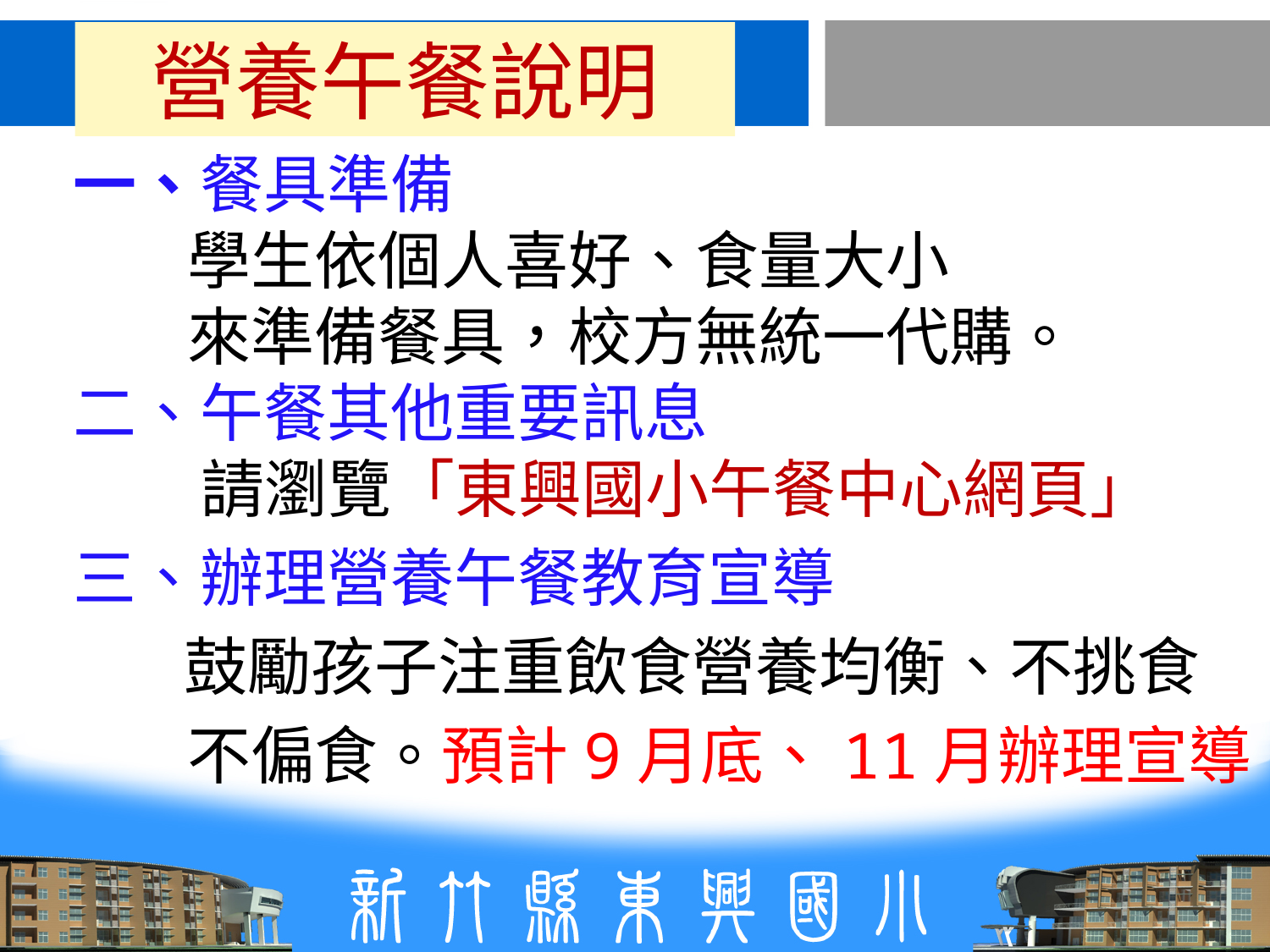

營養午餐說明
一、餐具準備
       學生依個人喜好、食量大小
       來準備餐具，校方無統一代購。
二、午餐其他重要訊息
         請瀏覽「東興國小午餐中心網頁」
三、辦理營養午餐教育宣導
         鼓勵孩子注重飲食營養均衡、不挑食
       不偏食。預計9月底、11月辦理宣導